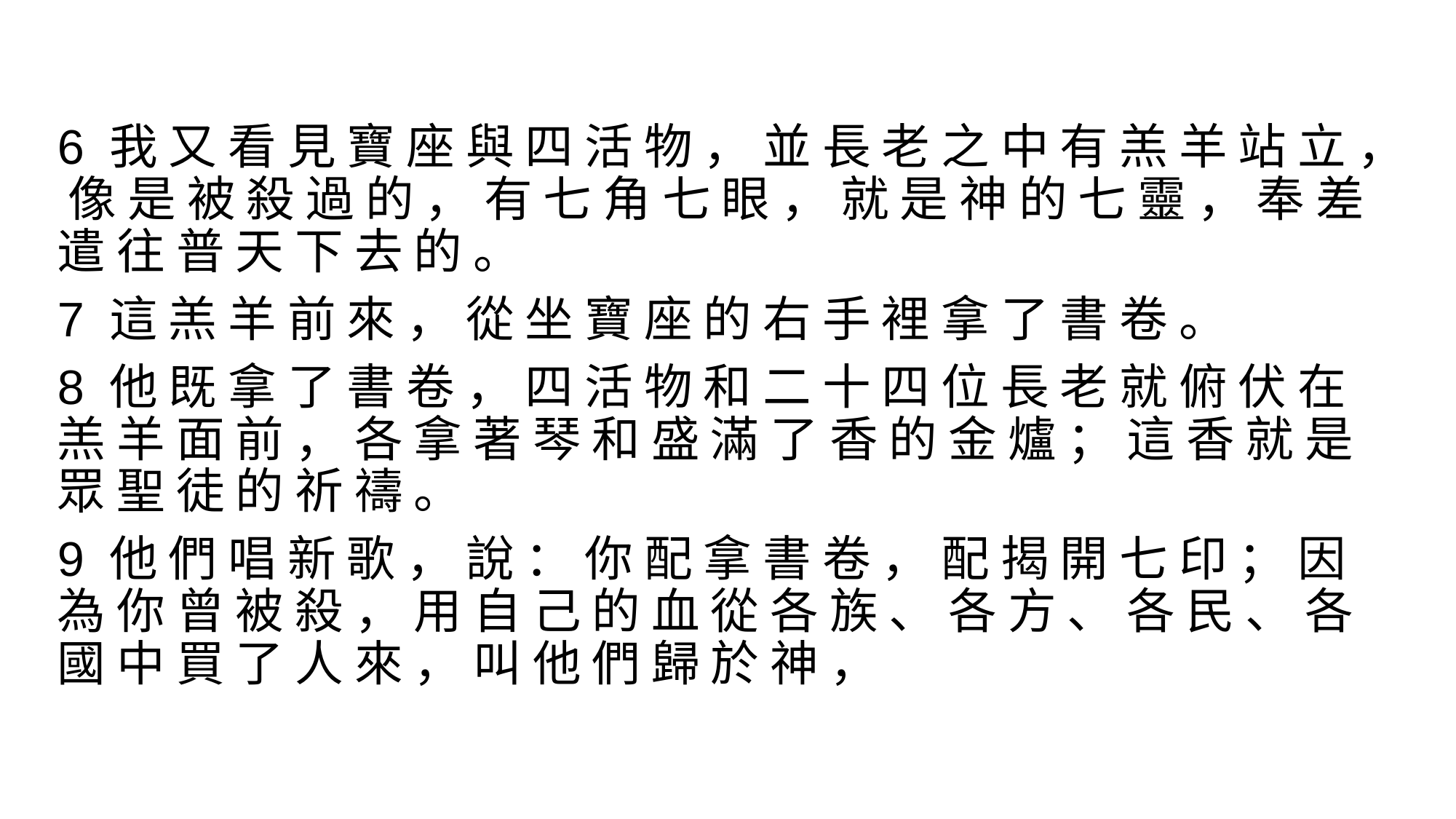

6 我 又 看 見 寶 座 與 四 活 物 ， 並 長 老 之 中 有 羔 羊 站 立 ， 像 是 被 殺 過 的 ， 有 七 角 七 眼 ， 就 是 神 的 七 靈 ， 奉 差 遣 往 普 天 下 去 的 。
7 這 羔 羊 前 來 ， 從 坐 寶 座 的 右 手 裡 拿 了 書 卷 。
8 他 既 拿 了 書 卷 ， 四 活 物 和 二 十 四 位 長 老 就 俯 伏 在 羔 羊 面 前 ， 各 拿 著 琴 和 盛 滿 了 香 的 金 爐 ； 這 香 就 是 眾 聖 徒 的 祈 禱 。
9 他 們 唱 新 歌 ， 說 ： 你 配 拿 書 卷 ， 配 揭 開 七 印 ； 因 為 你 曾 被 殺 ， 用 自 己 的 血 從 各 族 、 各 方 、 各 民 、 各 國 中 買 了 人 來 ， 叫 他 們 歸 於 神 ，

#